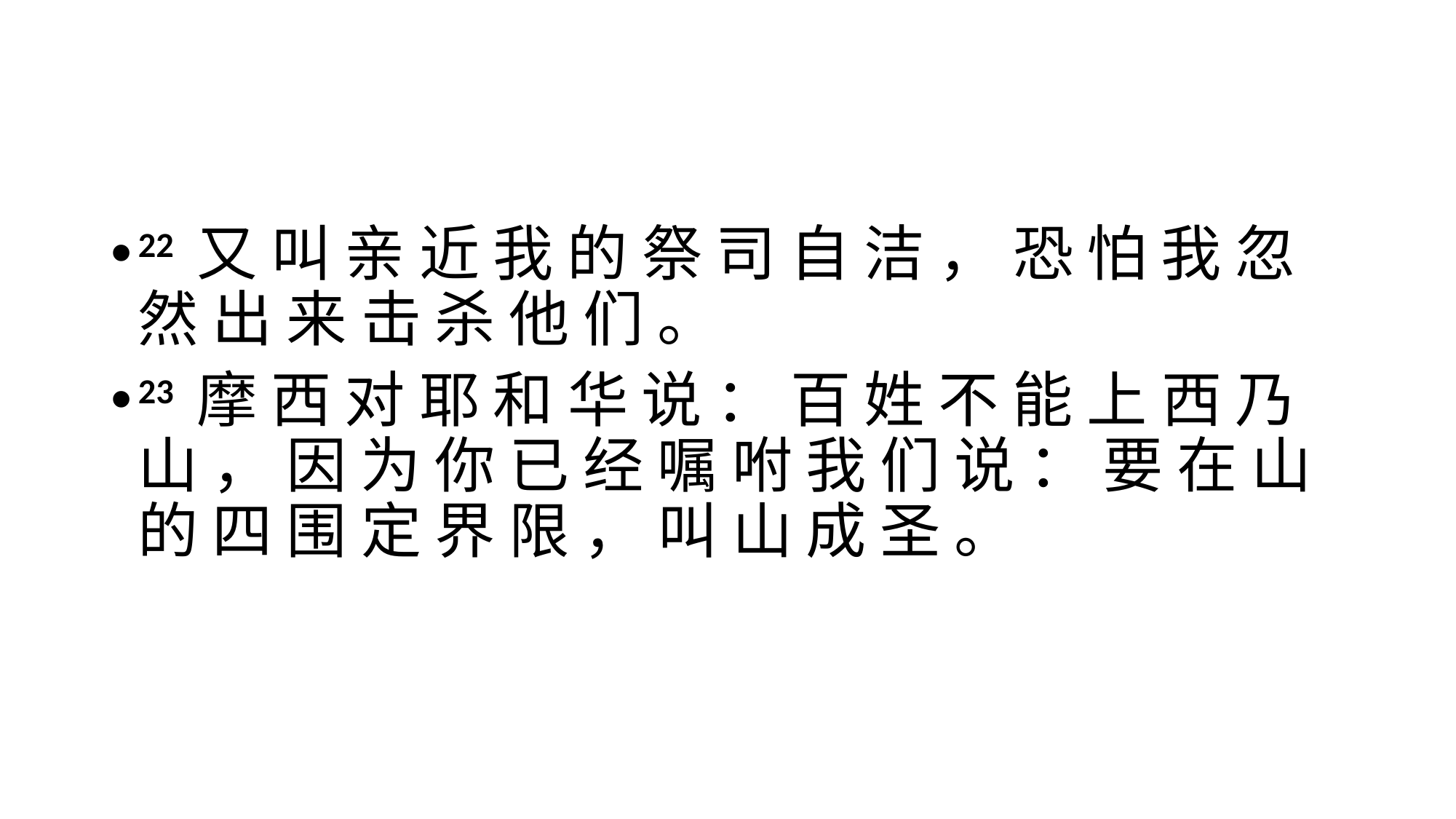

#
22 又 叫 亲 近 我 的 祭 司 自 洁 ， 恐 怕 我 忽 然 出 来 击 杀 他 们 。
23 摩 西 对 耶 和 华 说 ： 百 姓 不 能 上 西 乃 山 ， 因 为 你 已 经 嘱 咐 我 们 说 ： 要 在 山 的 四 围 定 界 限 ， 叫 山 成 圣 。